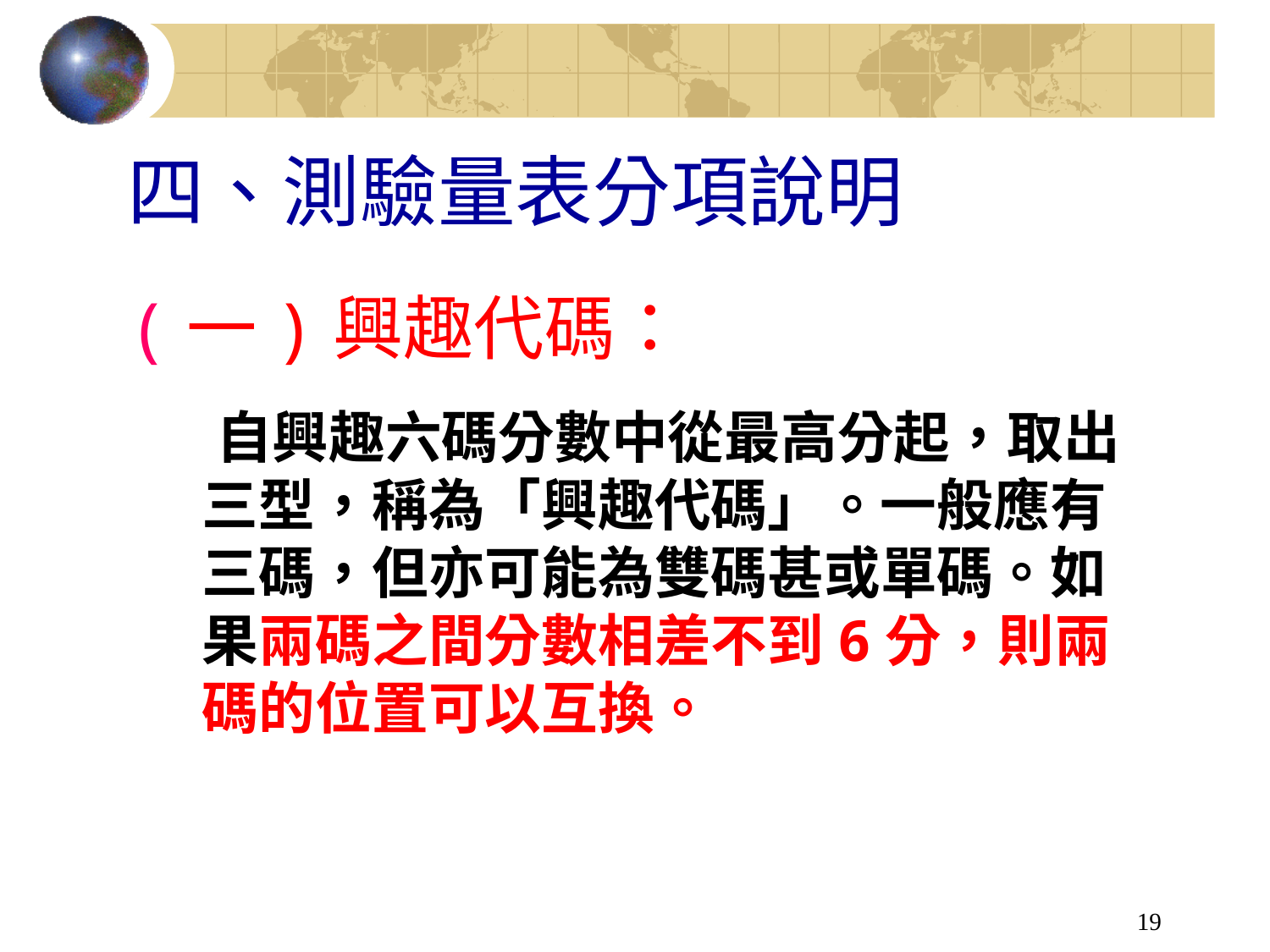

四、測驗量表分項說明
(一)興趣代碼：
    自興趣六碼分數中從最高分起，取出
    三型，稱為「興趣代碼」。一般應有
    三碼，但亦可能為雙碼甚或單碼。如
    果兩碼之間分數相差不到6分，則兩
    碼的位置可以互換。
19